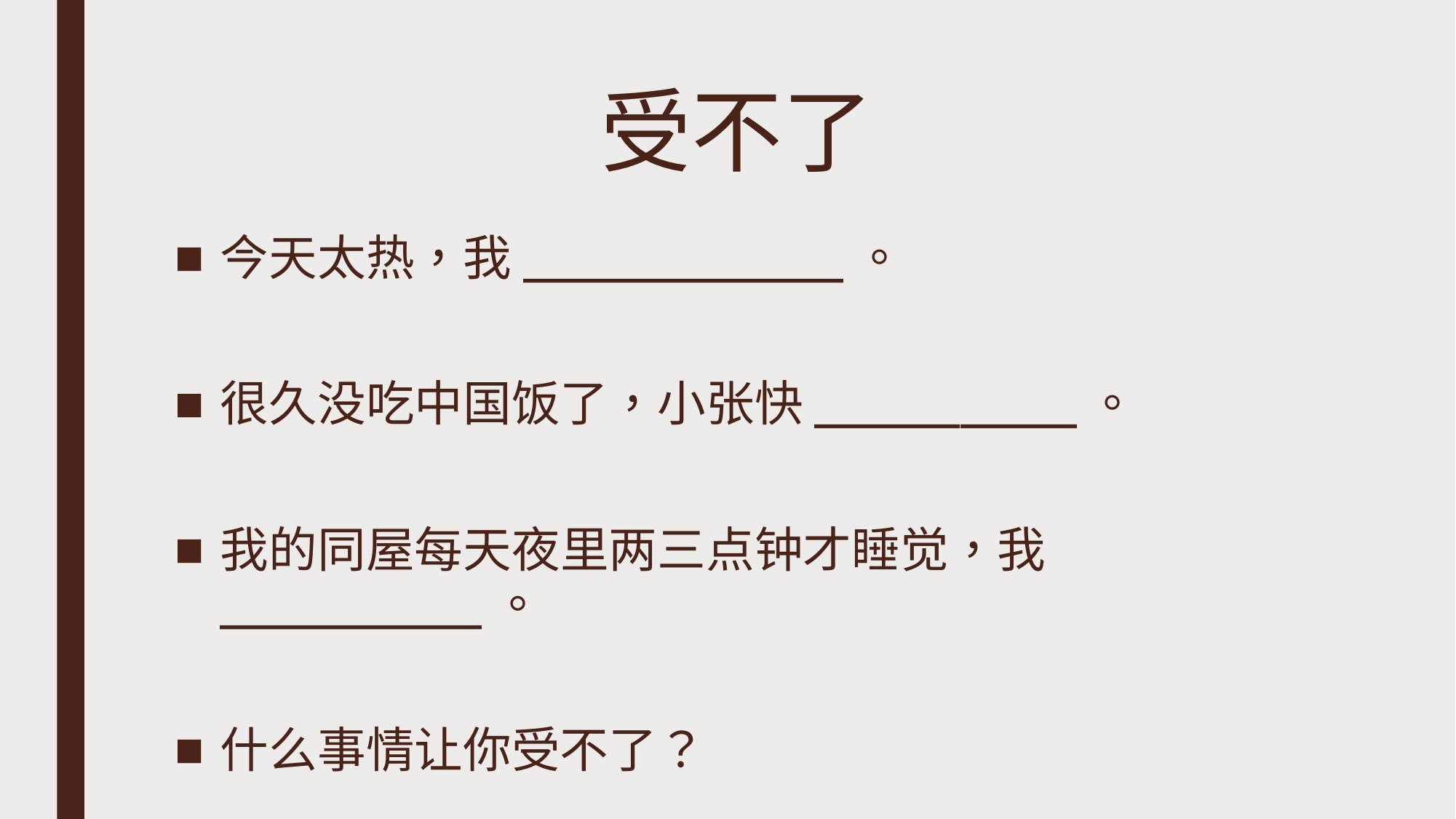

# 受不了
今天太热，我___________。

很久没吃中国饭了，小张快_________。

我的同屋每天夜里两三点钟才睡觉，我_________。

什么事情让你受不了？